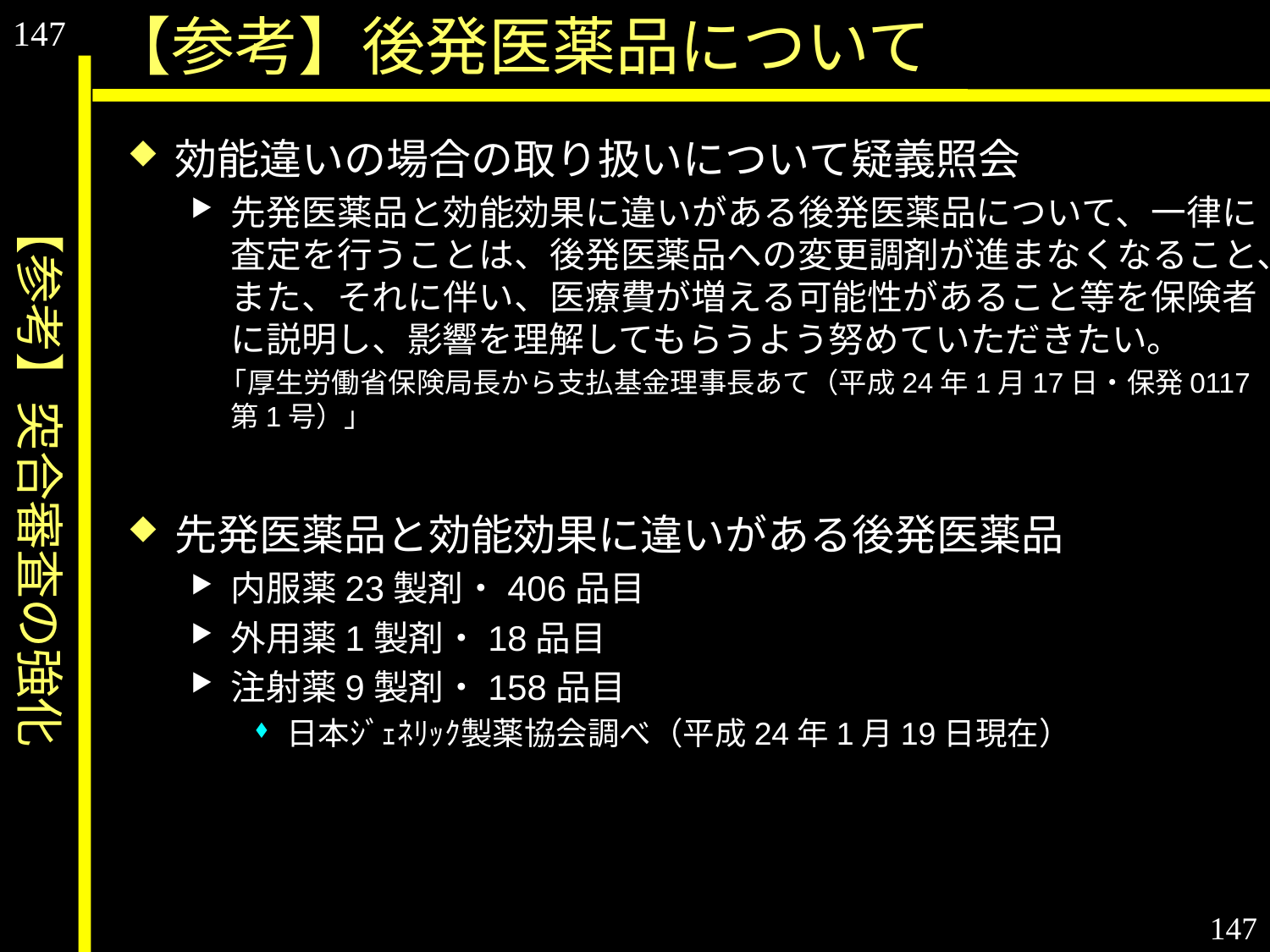

147
【参考】突合審査の強化
【参考】後発医薬品について

効能違いの場合の取り扱いについて疑義照会
先発医薬品と効能効果に違いがある後発医薬品について、一律に査定を行うことは、後発医薬品への変更調剤が進まなくなること、また、それに伴い、医療費が増える可能性があること等を保険者に説明し、影響を理解してもらうよう努めていただきたい。
　「厚生労働省保険局長から支払基金理事長あて（平成24年1月17日・保発0117第1号）」

先発医薬品と効能効果に違いがある後発医薬品
内服薬23製剤・406品目
外用薬1製剤・18品目
注射薬9製剤・158品目
日本ｼﾞｪﾈﾘｯｸ製薬協会調べ（平成24年1月19日現在）
147